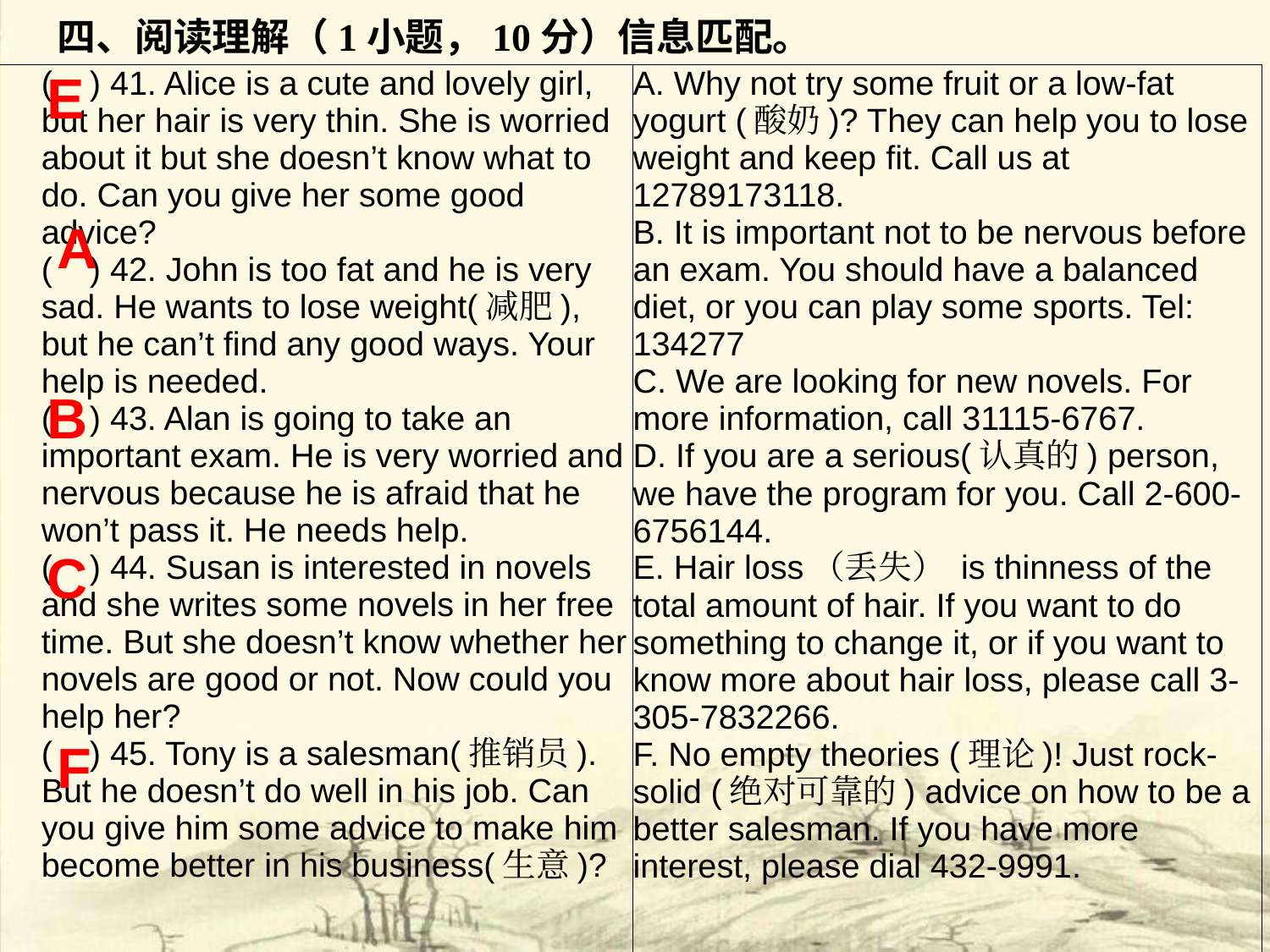

四、阅读理解（1小题，10分）信息匹配。
E
| ( ) 41. Alice is a cute and lovely girl, but her hair is very thin. She is worried about it but she doesn’t know what to do. Can you give her some good advice? ( ) 42. John is too fat and he is very sad. He wants to lose weight(减肥), but he can’t find any good ways. Your help is needed. ( ) 43. Alan is going to take an important exam. He is very worried and nervous because he is afraid that he won’t pass it. He needs help. ( ) 44. Susan is interested in novels and she writes some novels in her free time. But she doesn’t know whether her novels are good or not. Now could you help her? ( ) 45. Tony is a salesman(推销员). But he doesn’t do well in his job. Can you give him some advice to make him become better in his business(生意)? | A. Why not try some fruit or a low-fat yogurt (酸奶)? They can help you to lose weight and keep fit. Call us at 12789173118. B. It is important not to be nervous before an exam. You should have a balanced diet, or you can play some sports. Tel: 134277 C. We are looking for new novels. For more information, call 31115-6767. D. If you are a serious(认真的) person, we have the program for you. Call 2-600-6756144. E. Hair loss（丢失） is thinness of the total amount of hair. If you want to do something to change it, or if you want to know more about hair loss, please call 3-305-7832266. F. No empty theories (理论)! Just rock-solid (绝对可靠的) advice on how to be a better salesman. If you have more interest, please dial 432-9991. |
| --- | --- |
A
B
C
F